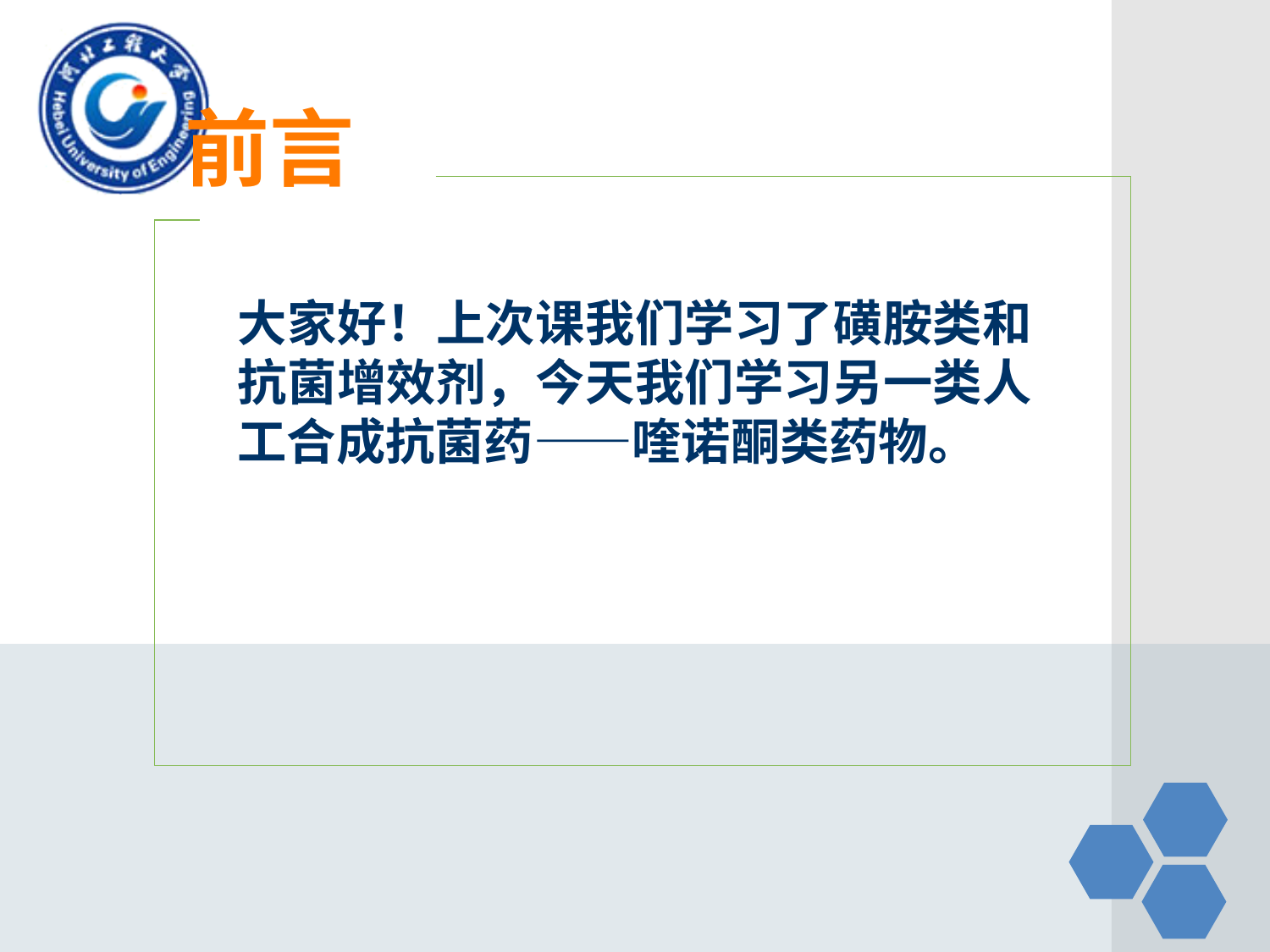

前言

大家好！上次课我们学习了磺胺类和抗菌增效剂，今天我们学习另一类人工合成抗菌药——喹诺酮类药物。